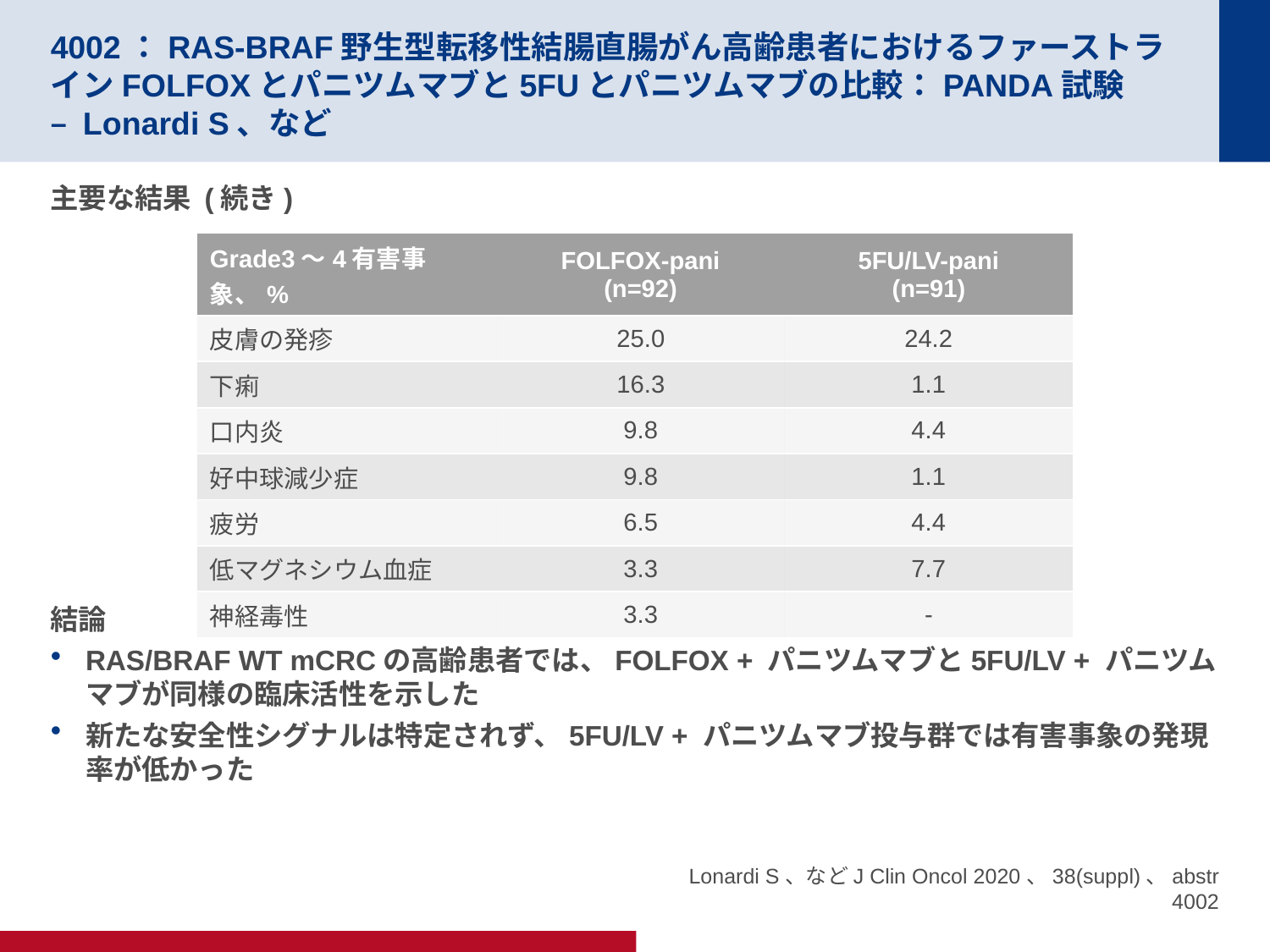

# 4002：RAS-BRAF野生型転移性結腸直腸がん高齢患者におけるファーストラインFOLFOXとパニツムマブと5FUとパニツムマブの比較：PANDA試験 – Lonardi S、など
主要な結果 (続き)
結論
RAS/BRAF WT mCRCの高齢患者では、FOLFOX + パニツムマブと5FU/LV + パニツムマブが同様の臨床活性を示した
新たな安全性シグナルは特定されず、5FU/LV + パニツムマブ投与群では有害事象の発現率が低かった

| Grade3～4有害事象、% | FOLFOX-pani (n=92) | 5FU/LV-pani (n=91) |
| --- | --- | --- |
| 皮膚の発疹 | 25.0 | 24.2 |
| 下痢 | 16.3 | 1.1 |
| 口内炎 | 9.8 | 4.4 |
| 好中球減少症 | 9.8 | 1.1 |
| 疲労 | 6.5 | 4.4 |
| 低マグネシウム血症 | 3.3 | 7.7 |
| 神経毒性 | 3.3 | - |
Lonardi S、などJ Clin Oncol 2020、38(suppl)、abstr 4002